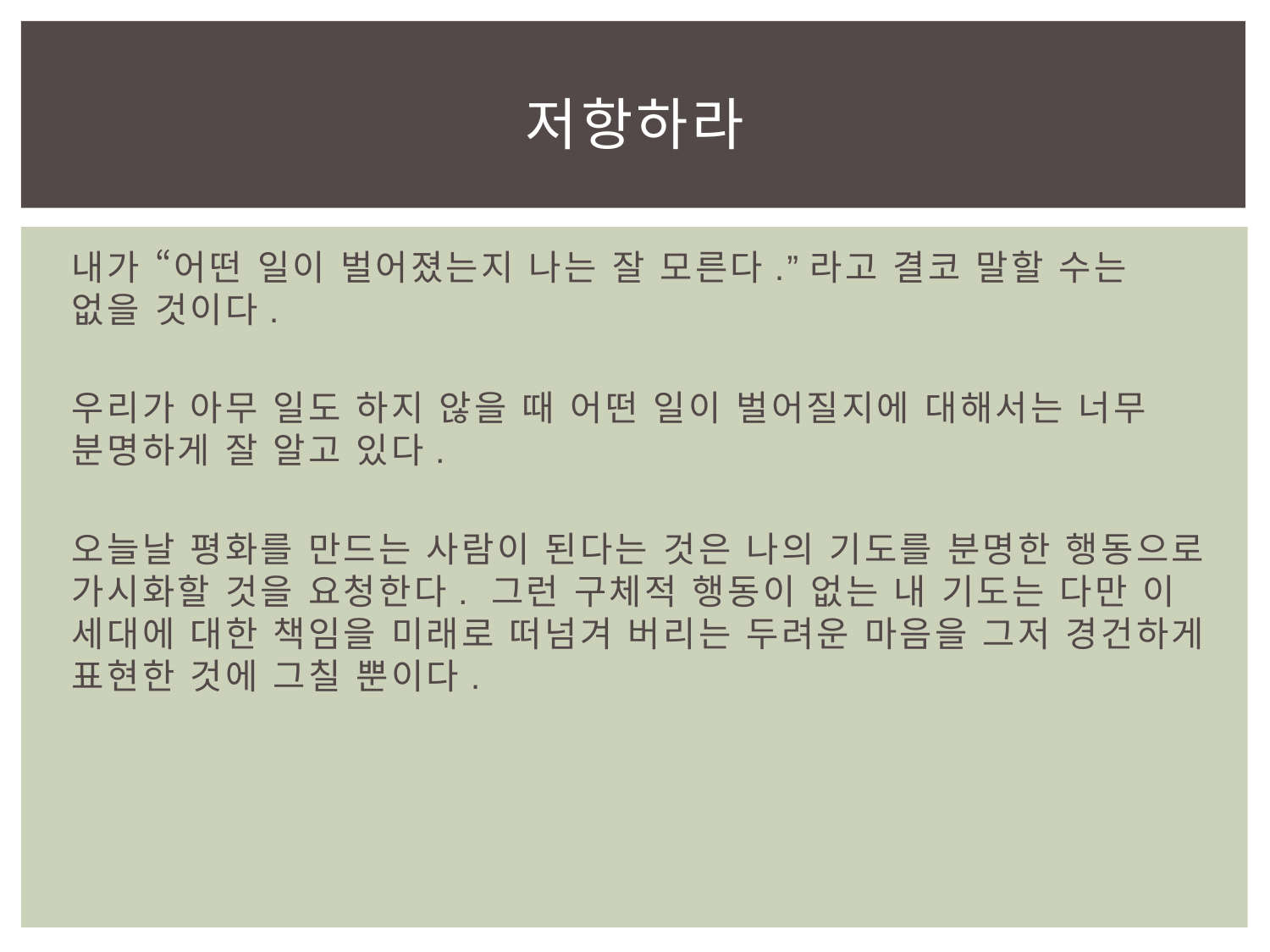

# 저항하라
내가 “어떤 일이 벌어졌는지 나는 잘 모른다.”라고 결코 말할 수는 없을 것이다.

우리가 아무 일도 하지 않을 때 어떤 일이 벌어질지에 대해서는 너무 분명하게 잘 알고 있다.

오늘날 평화를 만드는 사람이 된다는 것은 나의 기도를 분명한 행동으로 가시화할 것을 요청한다. 그런 구체적 행동이 없는 내 기도는 다만 이 세대에 대한 책임을 미래로 떠넘겨 버리는 두려운 마음을 그저 경건하게 표현한 것에 그칠 뿐이다.